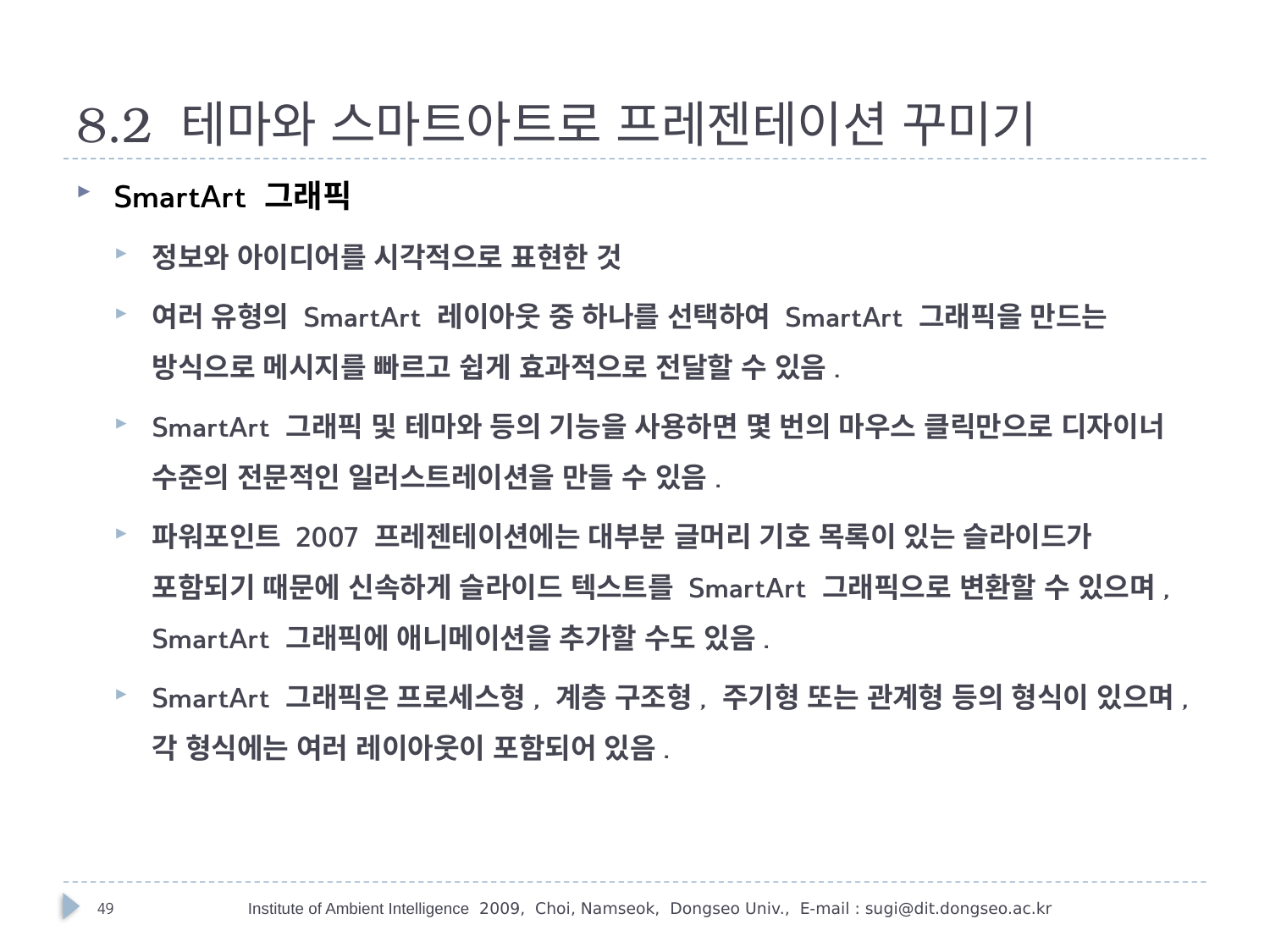

# 8.2 테마와 스마트아트로 프레젠테이션 꾸미기
SmartArt 그래픽
정보와 아이디어를 시각적으로 표현한 것
여러 유형의 SmartArt 레이아웃 중 하나를 선택하여 SmartArt 그래픽을 만드는 방식으로 메시지를 빠르고 쉽게 효과적으로 전달할 수 있음.
SmartArt 그래픽 및 테마와 등의 기능을 사용하면 몇 번의 마우스 클릭만으로 디자이너 수준의 전문적인 일러스트레이션을 만들 수 있음.
파워포인트 2007 프레젠테이션에는 대부분 글머리 기호 목록이 있는 슬라이드가 포함되기 때문에 신속하게 슬라이드 텍스트를 SmartArt 그래픽으로 변환할 수 있으며, SmartArt 그래픽에 애니메이션을 추가할 수도 있음.
SmartArt 그래픽은 프로세스형, 계층 구조형, 주기형 또는 관계형 등의 형식이 있으며, 각 형식에는 여러 레이아웃이 포함되어 있음.